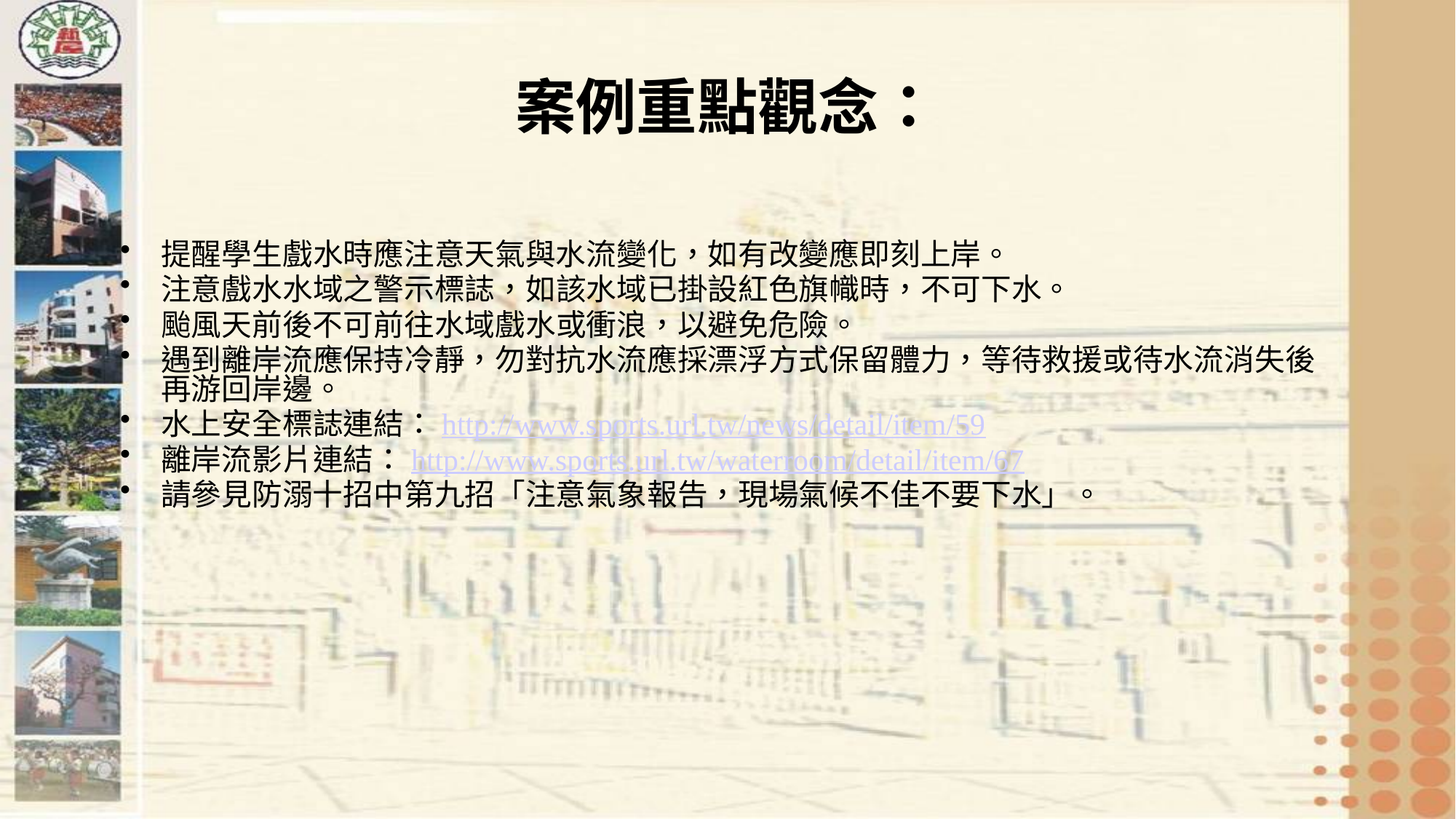

# 案例重點觀念：
提醒學生戲水時應注意天氣與水流變化，如有改變應即刻上岸。
注意戲水水域之警示標誌，如該水域已掛設紅色旗幟時，不可下水。
颱風天前後不可前往水域戲水或衝浪，以避免危險。
遇到離岸流應保持冷靜，勿對抗水流應採漂浮方式保留體力，等待救援或待水流消失後再游回岸邊。
水上安全標誌連結：http://www.sports.url.tw/news/detail/item/59
離岸流影片連結：http://www.sports.url.tw/waterroom/detail/item/67
請參見防溺十招中第九招「注意氣象報告，現場氣候不佳不要下水」。